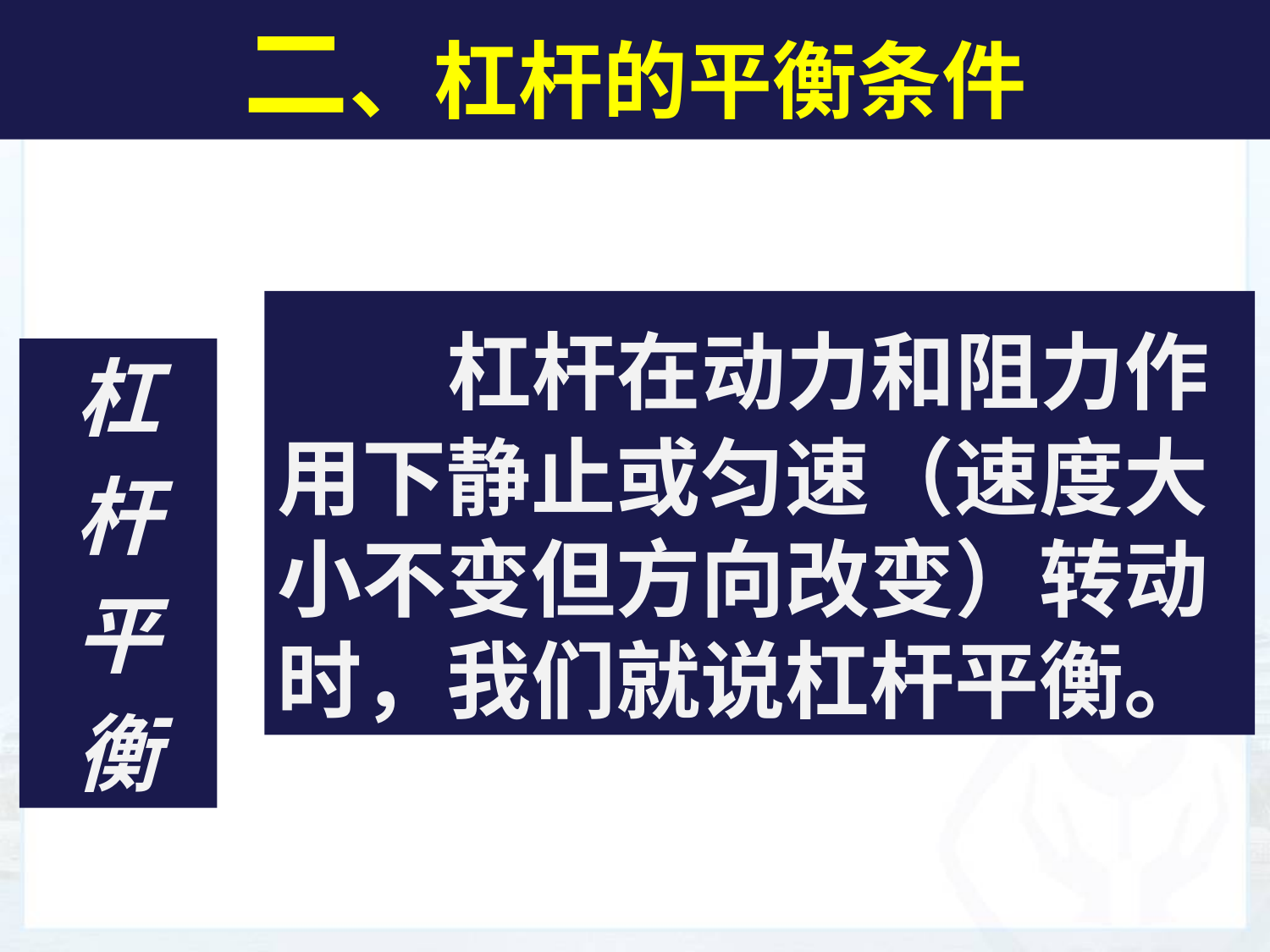

二、杠杆的平衡条件

      杠杆在动力和阻力作用下静止或匀速（速度大小不变但方向改变）转动时，我们就说杠杆平衡。
杠
杆
平
衡